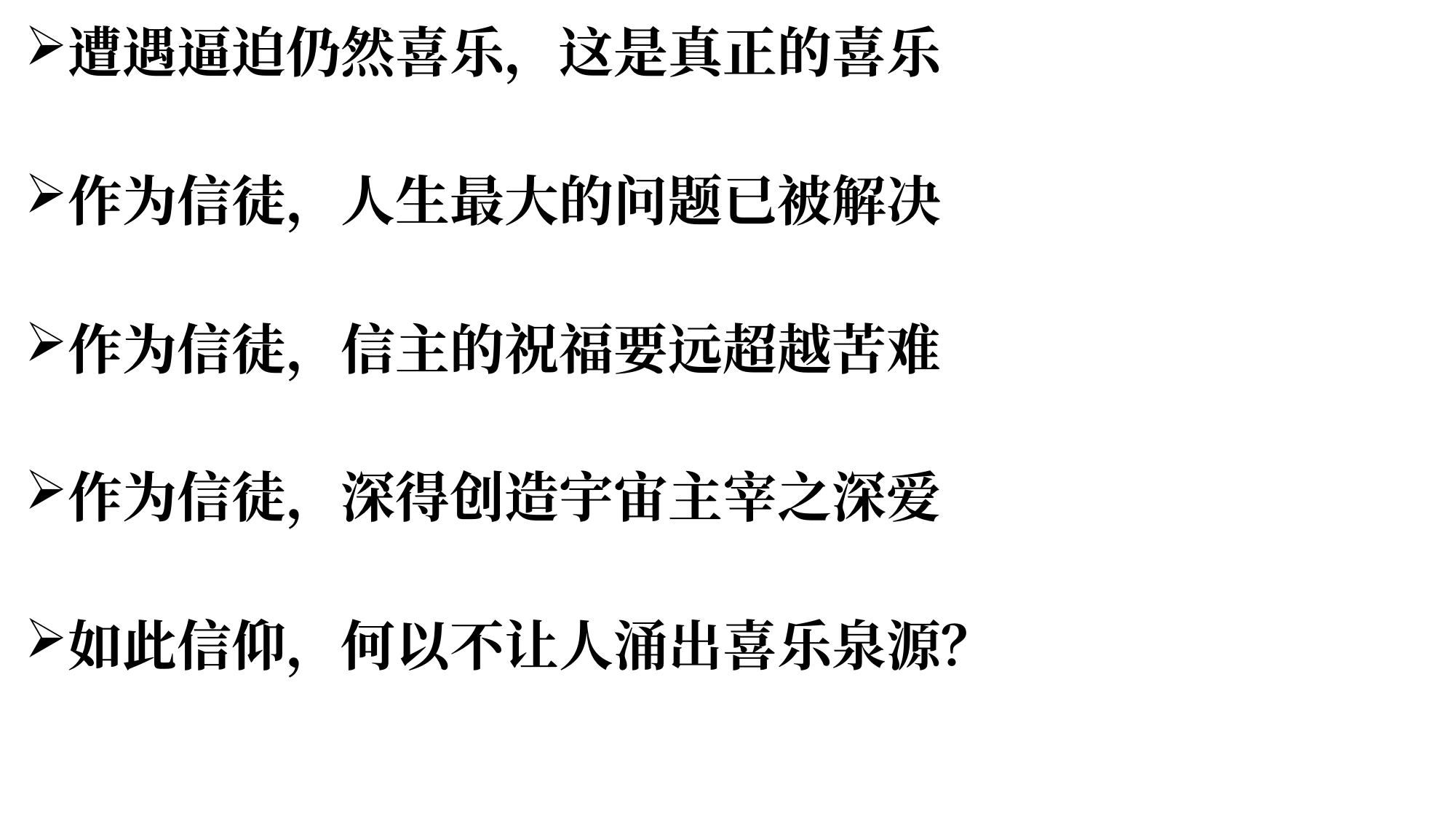

遭遇逼迫仍然喜乐，这是真正的喜乐

作为信徒，人生最大的问题已被解决

作为信徒，信主的祝福要远超越苦难

作为信徒，深得创造宇宙主宰之深爱

如此信仰，何以不让人涌出喜乐泉源？